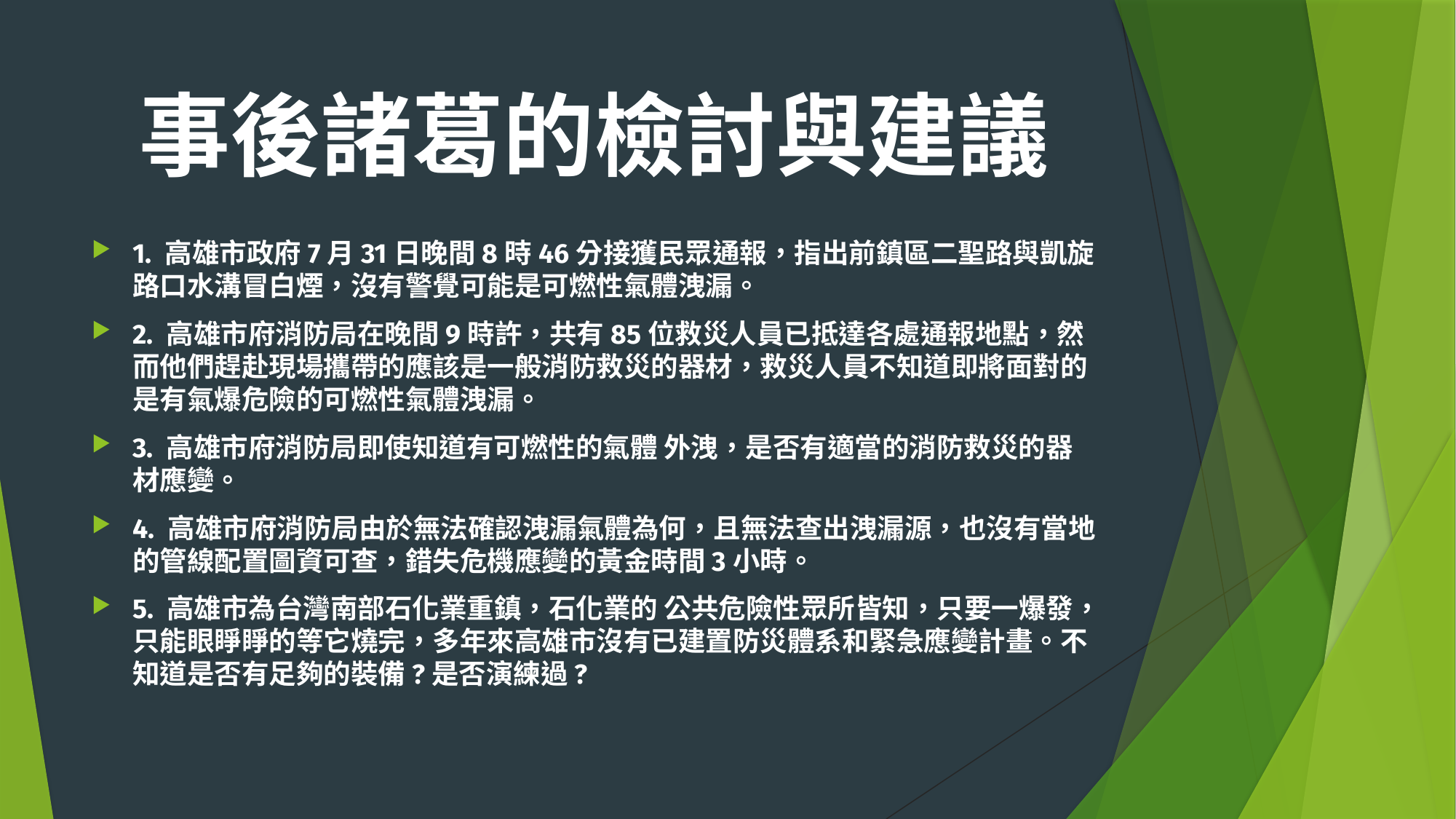

# 事後諸葛的檢討與建議
1. 高雄市政府7月31日晚間8時46分接獲民眾通報，指出前鎮區二聖路與凱旋路口水溝冒白煙，沒有警覺可能是可燃性氣體洩漏。
2. 高雄市府消防局在晚間9時許，共有85位救災人員已抵達各處通報地點，然而他們趕赴現場攜帶的應該是一般消防救災的器材，救災人員不知道即將面對的是有氣爆危險的可燃性氣體洩漏。
3. 高雄市府消防局即使知道有可燃性的氣體 外洩，是否有適當的消防救災的器材應變。
4. 高雄市府消防局由於無法確認洩漏氣體為何，且無法查出洩漏源，也沒有當地的管線配置圖資可查，錯失危機應變的黃金時間3小時。
5. 高雄市為台灣南部石化業重鎮，石化業的 公共危險性眾所皆知，只要一爆發，只能眼睜睜的等它燒完，多年來高雄市沒有已建置防災體系和緊急應變計畫。不知道是否有足夠的裝備?是否演練過?